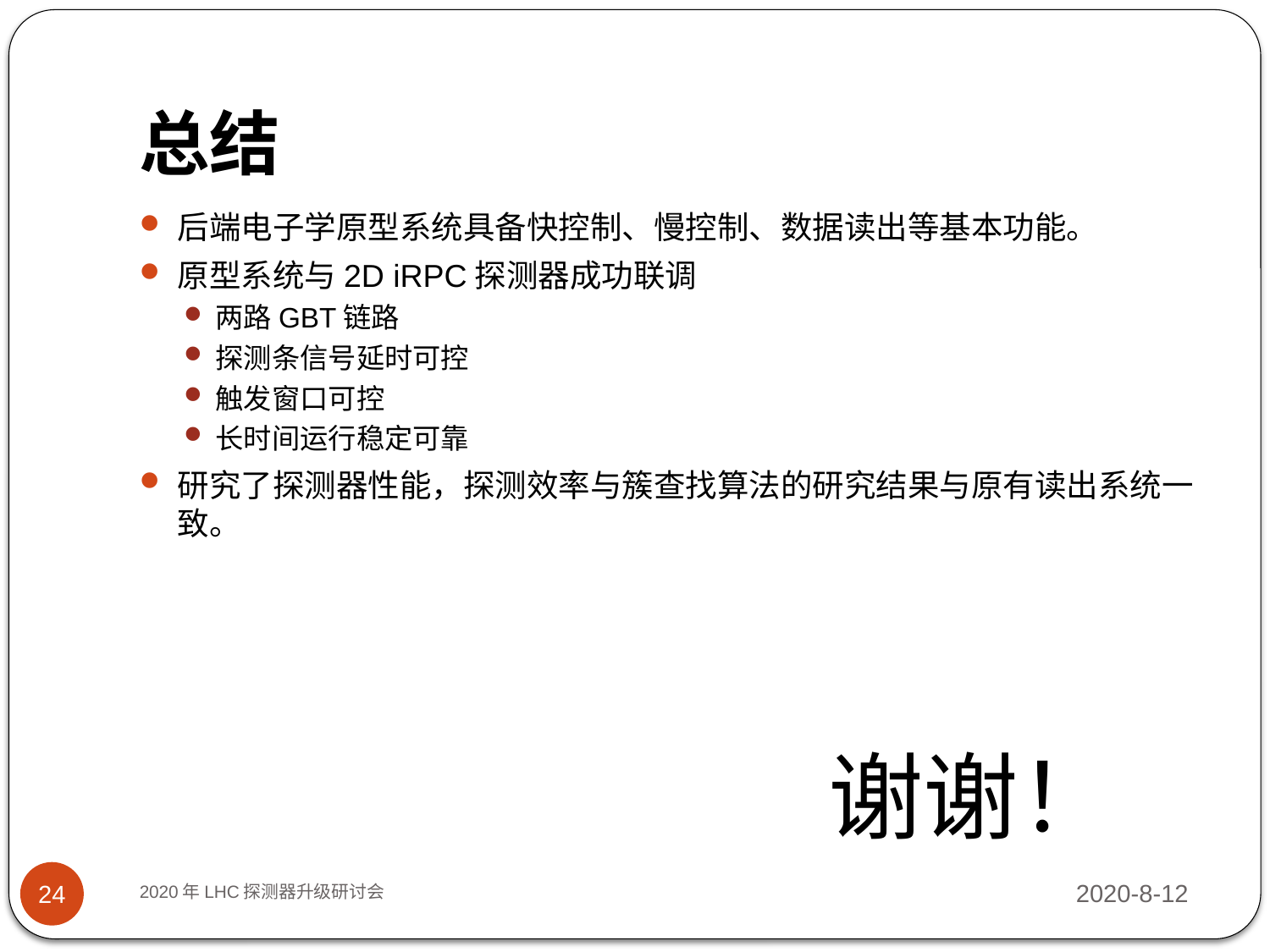

# 总结
后端电子学原型系统具备快控制、慢控制、数据读出等基本功能。
原型系统与2D iRPC探测器成功联调
两路GBT链路
探测条信号延时可控
触发窗口可控
长时间运行稳定可靠
研究了探测器性能，探测效率与簇查找算法的研究结果与原有读出系统一致。
谢谢！
2020年LHC探测器升级研讨会
2020-8-12
24